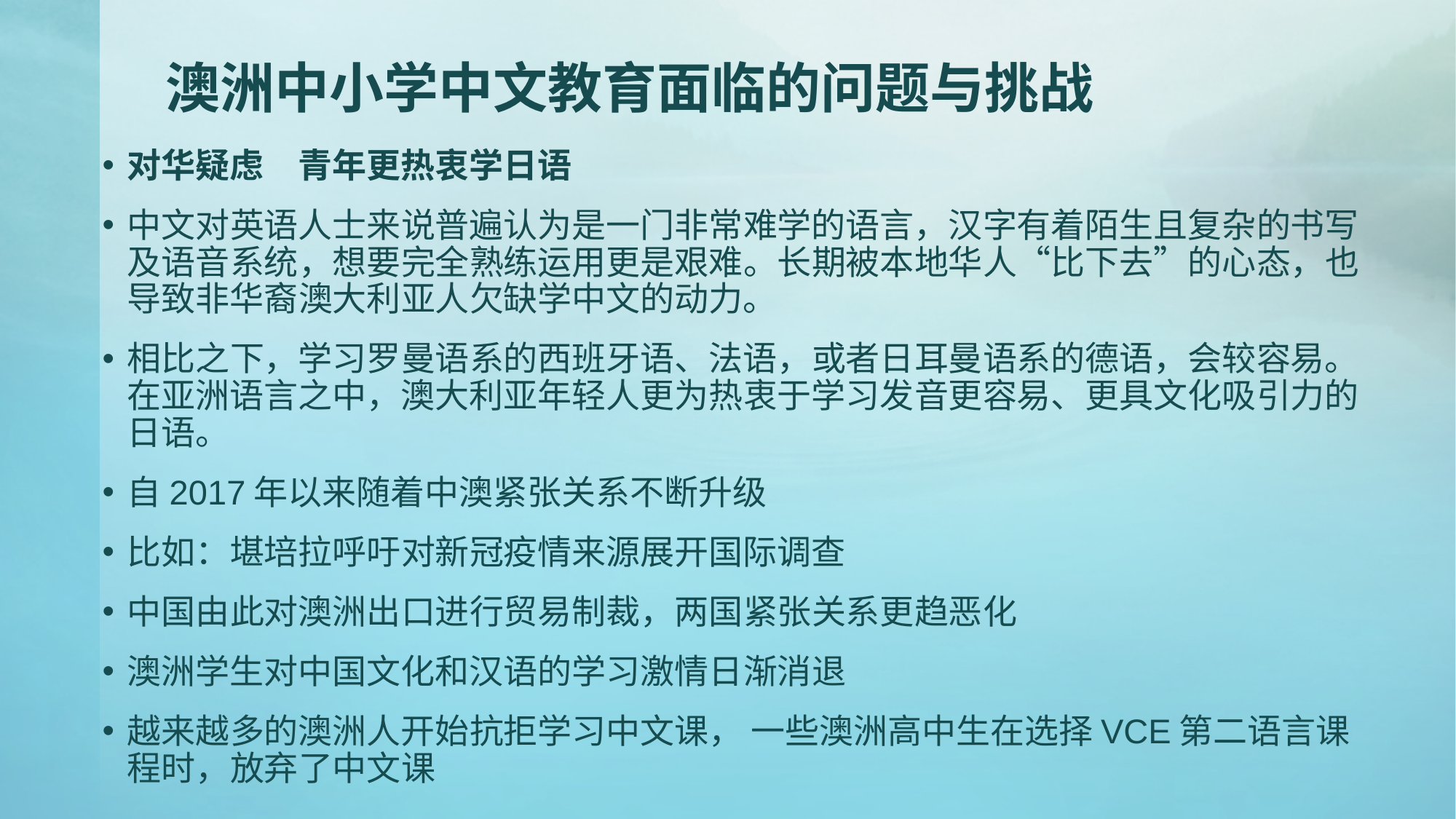

# 澳洲中小学中文教育面临的问题与挑战
对华疑虑　青年更热衷学日语
中文对英语人士来说普遍认为是一门非常难学的语言，汉字有着陌生且复杂的书写及语音系统，想要完全熟练运用更是艰难。长期被本地华人“比下去”的心态，也导致非华裔澳大利亚人欠缺学中文的动力。
相比之下，学习罗曼语系的西班牙语、法语，或者日耳曼语系的德语，会较容易。在亚洲语言之中，澳大利亚年轻人更为热衷于学习发音更容易、更具文化吸引力的日语。
自2017年以来随着中澳紧张关系不断升级
比如：堪培拉呼吁对新冠疫情来源展开国际调查
中国由此对澳洲出口进行贸易制裁，两国紧张关系更趋恶化
澳洲学生对中国文化和汉语的学习激情日渐消退
越来越多的澳洲人开始抗拒学习中文课， 一些澳洲高中生在选择VCE第二语言课程时，放弃了中文课